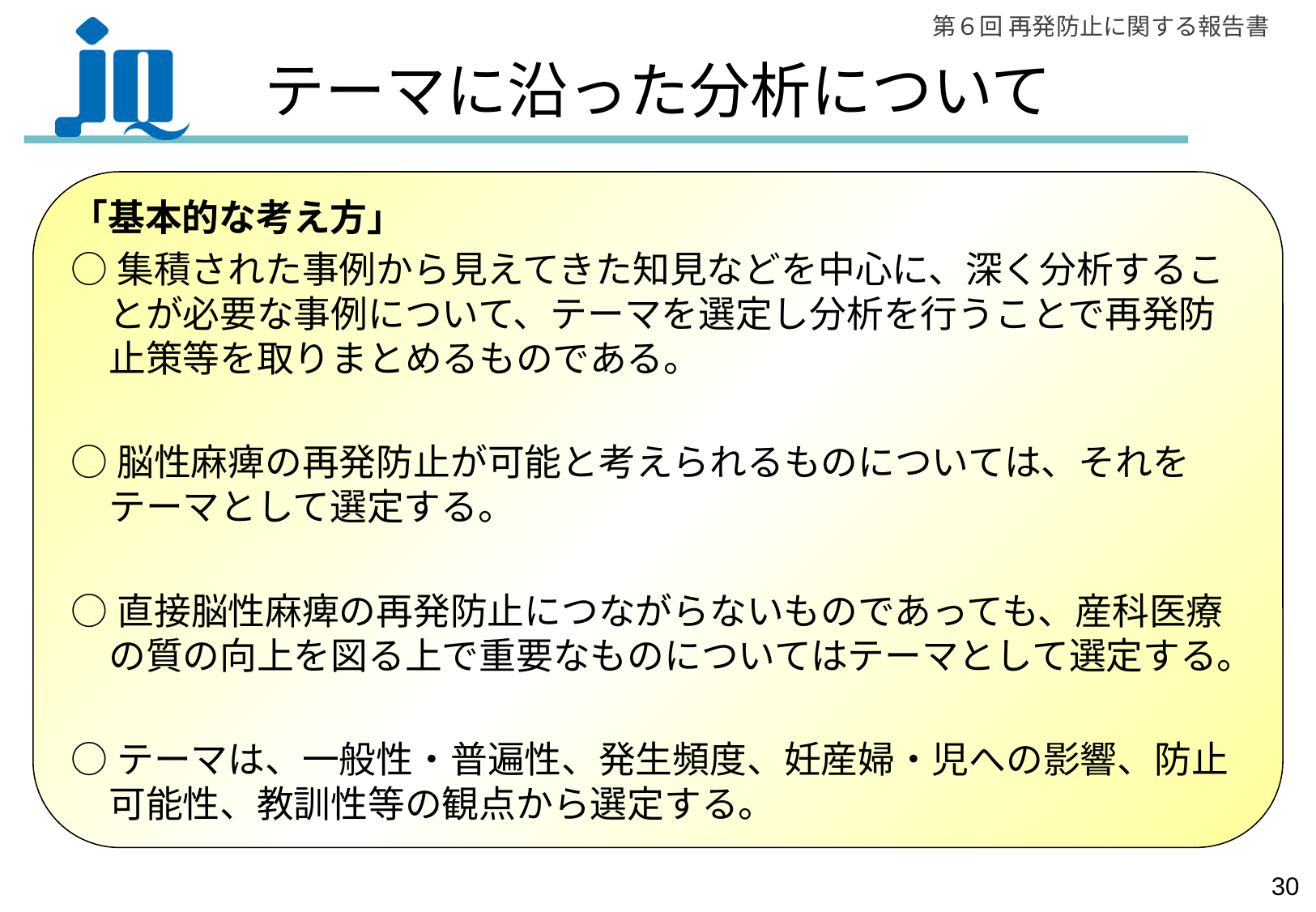

# テーマに沿った分析について
「基本的な考え方」
○集積された事例から見えてきた知見などを中心に、深く分析することが必要な事例について、テーマを選定し分析を行うことで再発防止策等を取りまとめるものである。

○脳性麻痺の再発防止が可能と考えられるものについては、それをテーマとして選定する。

○直接脳性麻痺の再発防止につながらないものであっても、産科医療の質の向上を図る上で重要なものについてはテーマとして選定する。

○テーマは、一般性・普遍性、発生頻度、妊産婦・児への影響、防止可能性、教訓性等の観点から選定する。
30